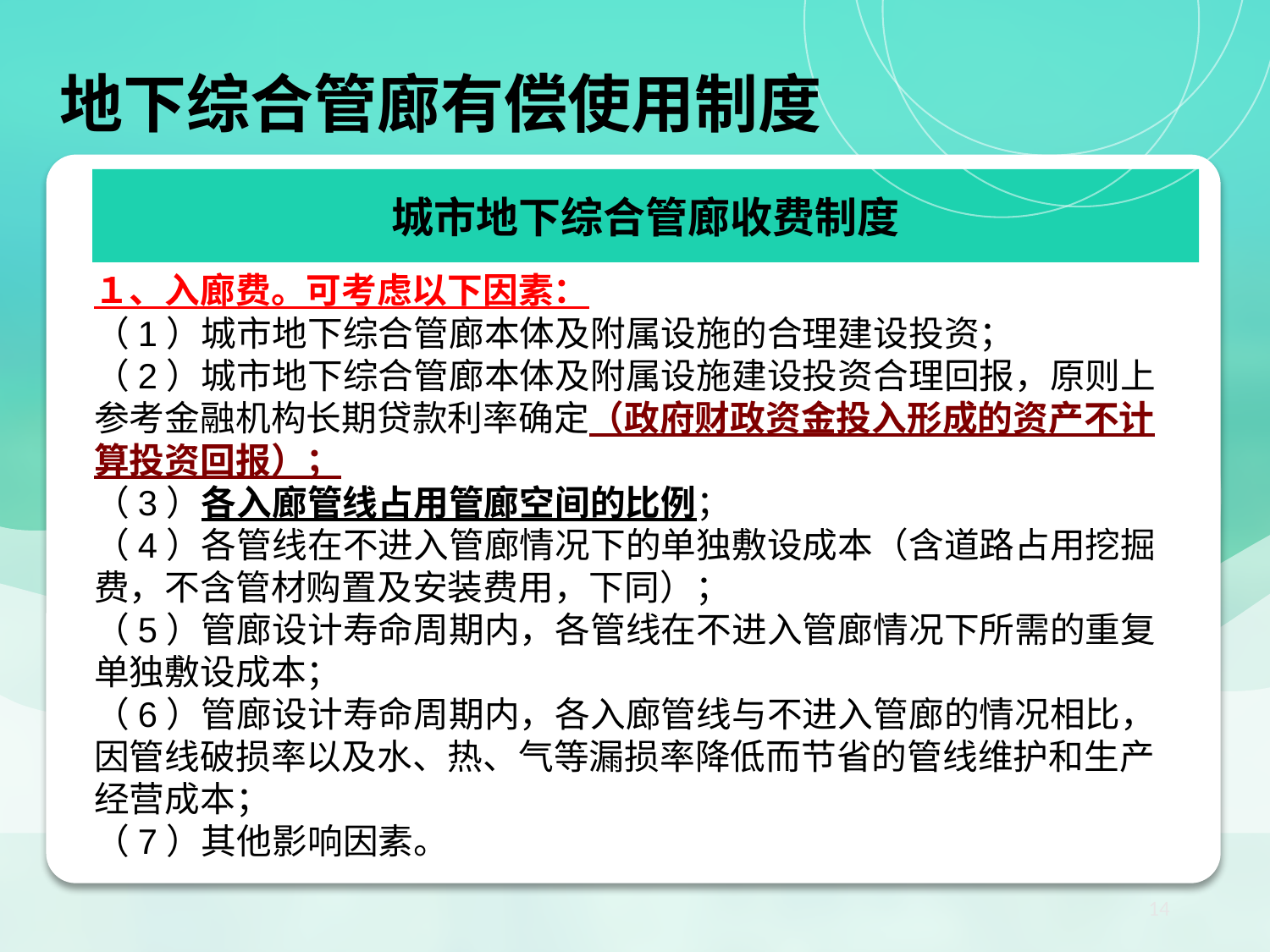

地下综合管廊有偿使用制度

城市地下综合管廊收费制度

１、入廊费。可考虑以下因素：
（1）城市地下综合管廊本体及附属设施的合理建设投资；
（2）城市地下综合管廊本体及附属设施建设投资合理回报，原则上参考金融机构长期贷款利率确定（政府财政资金投入形成的资产不计算投资回报）；
（3）各入廊管线占用管廊空间的比例；
（4）各管线在不进入管廊情况下的单独敷设成本（含道路占用挖掘费，不含管材购置及安装费用，下同）；
（5）管廊设计寿命周期内，各管线在不进入管廊情况下所需的重复单独敷设成本；
（6）管廊设计寿命周期内，各入廊管线与不进入管廊的情况相比，因管线破损率以及水、热、气等漏损率降低而节省的管线维护和生产经营成本；
（7）其他影响因素。

14